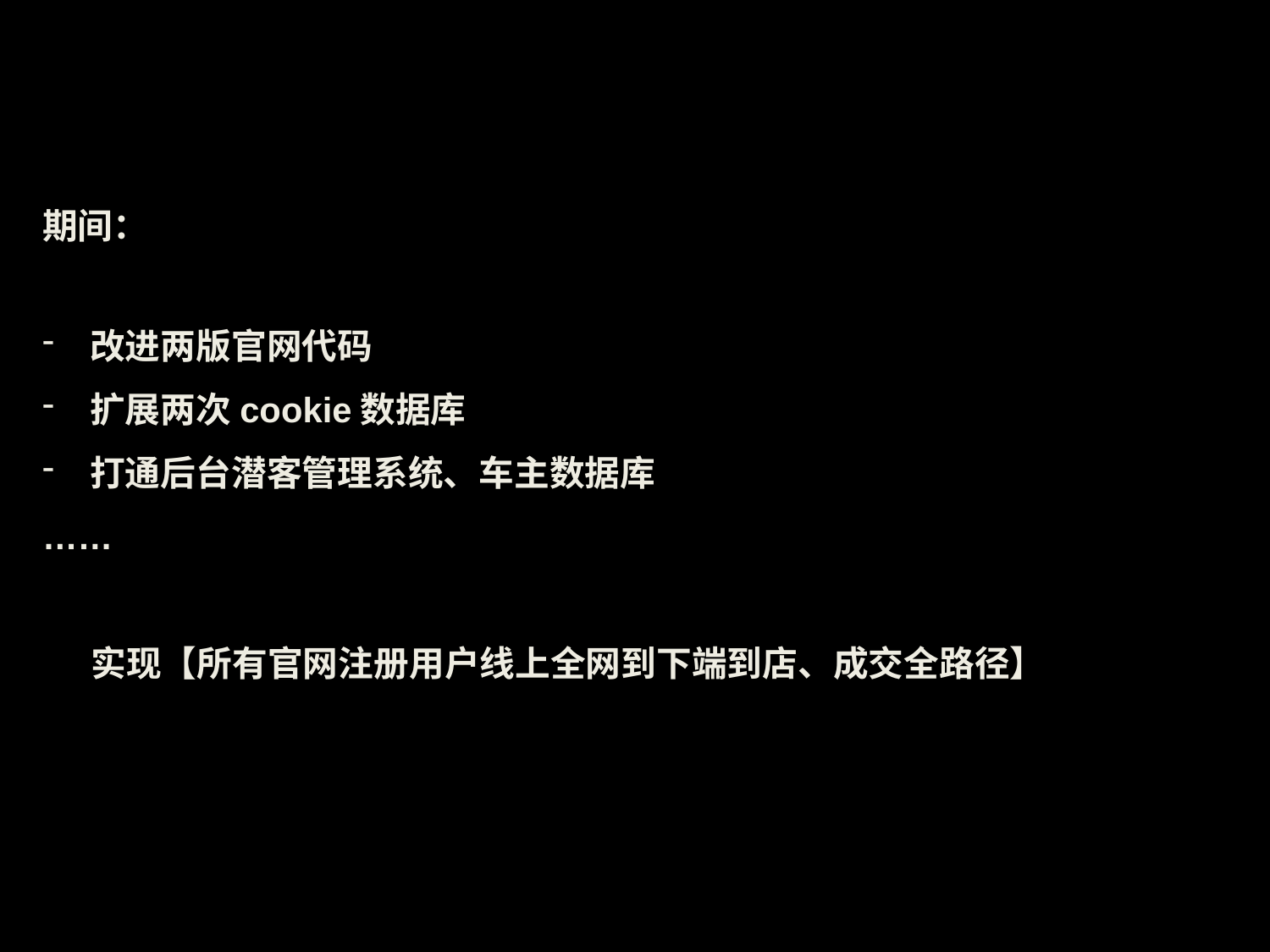

期间：

改进两版官网代码
扩展两次cookie数据库
打通后台潜客管理系统、车主数据库
……

     实现【所有官网注册用户线上全网到下端到店、成交全路径】